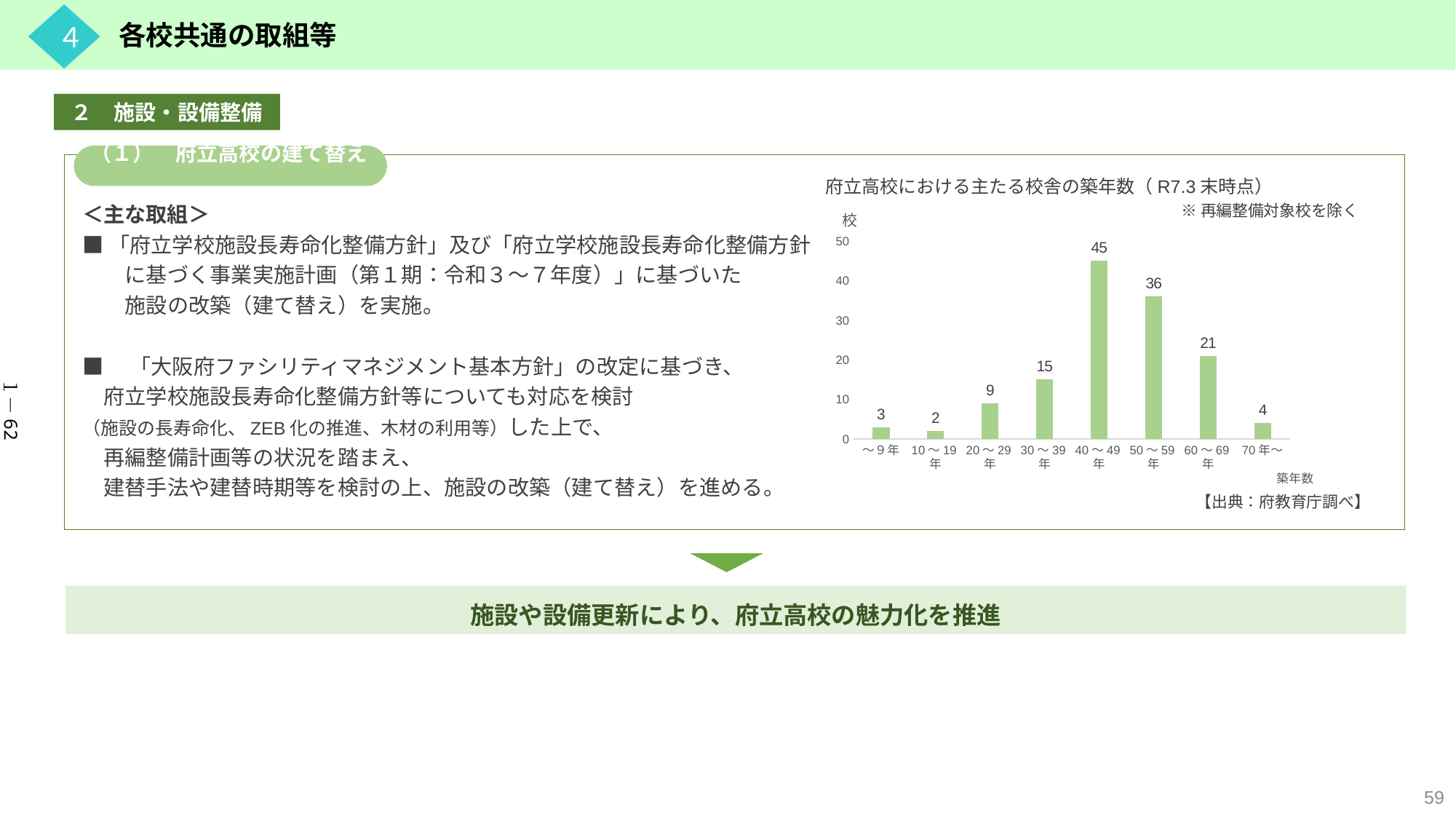

４
各校共通の取組等
２　施設・設備整備
（１）　府立高校の建て替え

府立高校における主たる校舎の築年数（R7.3末時点）
＜主な取組＞
■「府立学校施設長寿命化整備方針」及び「府立学校施設長寿命化整備方針
　　に基づく事業実施計画（第１期：令和３～７年度）」に基づいた
　　施設の改築（建て替え）を実施。

■　「大阪府ファシリティマネジメント基本方針」の改定に基づき、
　府立学校施設長寿命化整備方針等についても対応を検討
（施設の長寿命化、ZEB化の推進、木材の利用等）した上で、
　再編整備計画等の状況を踏まえ、
　建替手法や建替時期等を検討の上、施設の改築（建て替え）を進める。

### Chart

| Category | 校数 |
|---|---|
| ～９年 | 3.0 |
| 10～19年 | 2.0 |
| 20～29年 | 9.0 |
| 30～39年 | 15.0 |
| 40～49年 | 45.0 |
| 50～59年 | 36.0 |
| 60～69年 | 21.0 |
| 70年～ | 4.0 |
※再編整備対象校を除く
１－62
【出典：府教育庁調べ】

施設や設備更新により、府立高校の魅力化を推進
59